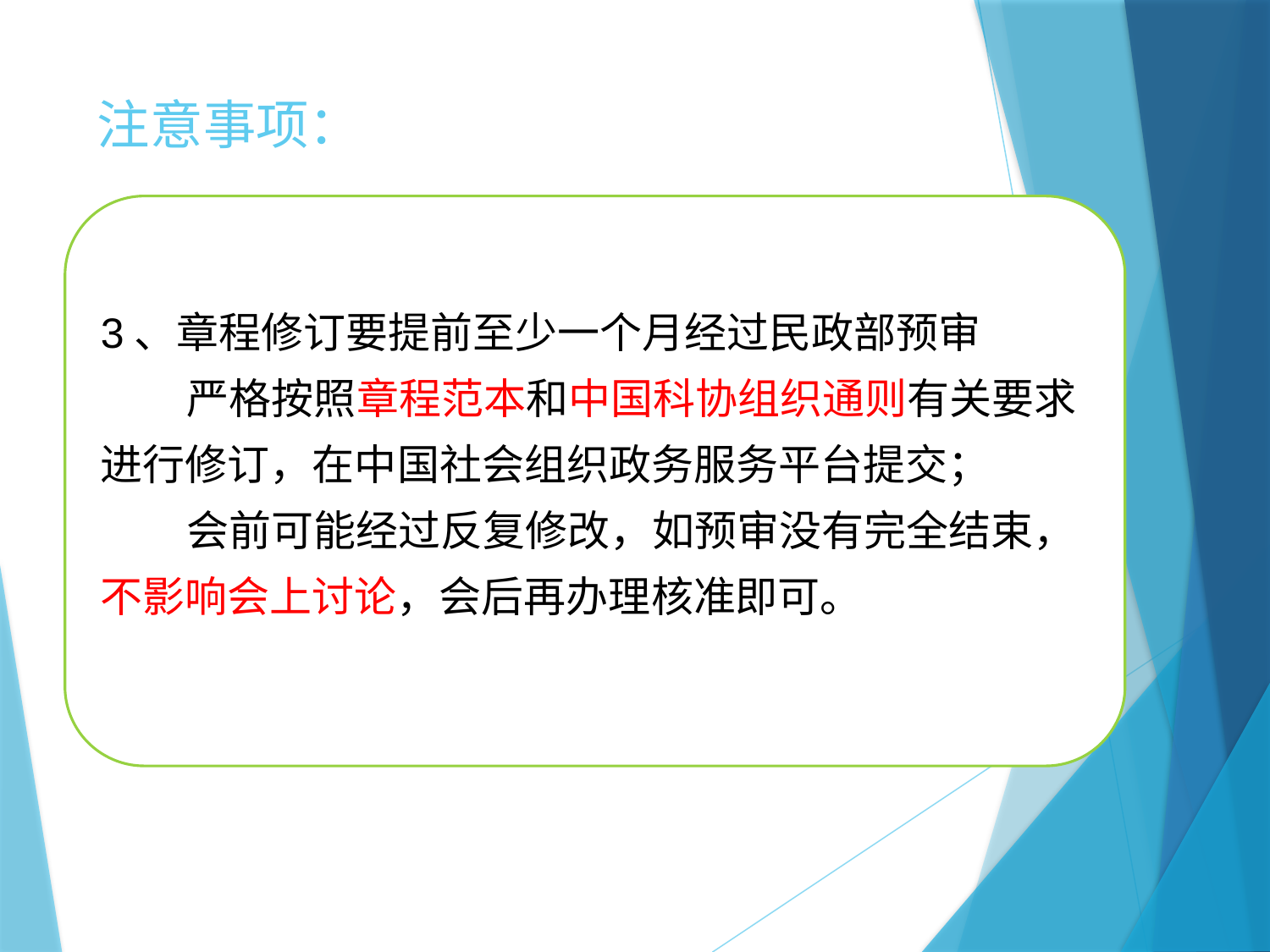

# 注意事项：
3、章程修订要提前至少一个月经过民政部预审
        严格按照章程范本和中国科协组织通则有关要求进行修订，在中国社会组织政务服务平台提交；
        会前可能经过反复修改，如预审没有完全结束，不影响会上讨论，会后再办理核准即可。